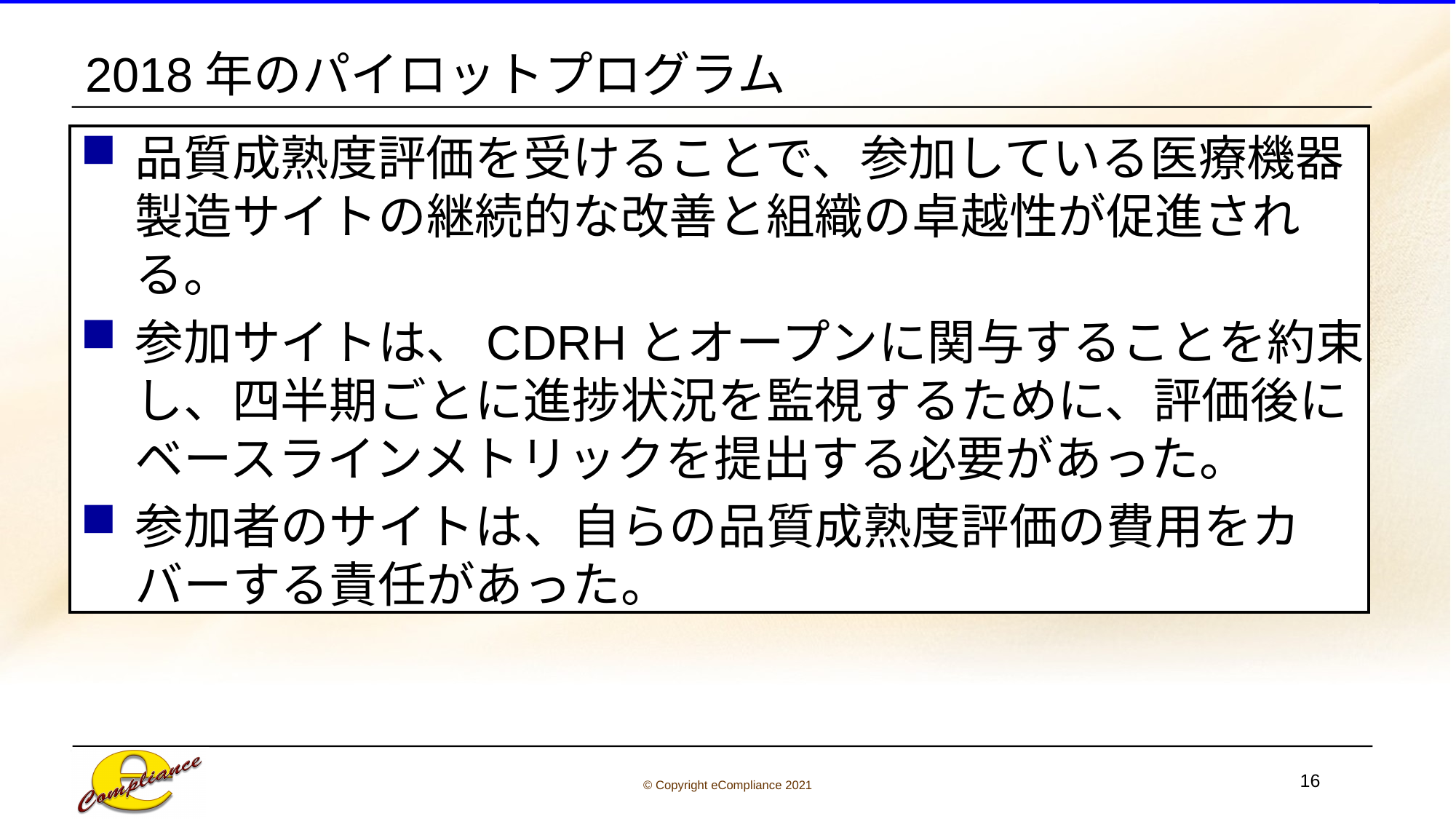

# 2018年のパイロットプログラム
品質成熟度評価を受けることで、参加している医療機器製造サイトの継続的な改善と組織の卓越性が促進される。
参加サイトは、CDRHとオープンに関与することを約束し、四半期ごとに進捗状況を監視するために、評価後にベースラインメトリックを提出する必要があった。
参加者のサイトは、自らの品質成熟度評価の費用をカバーする責任があった。